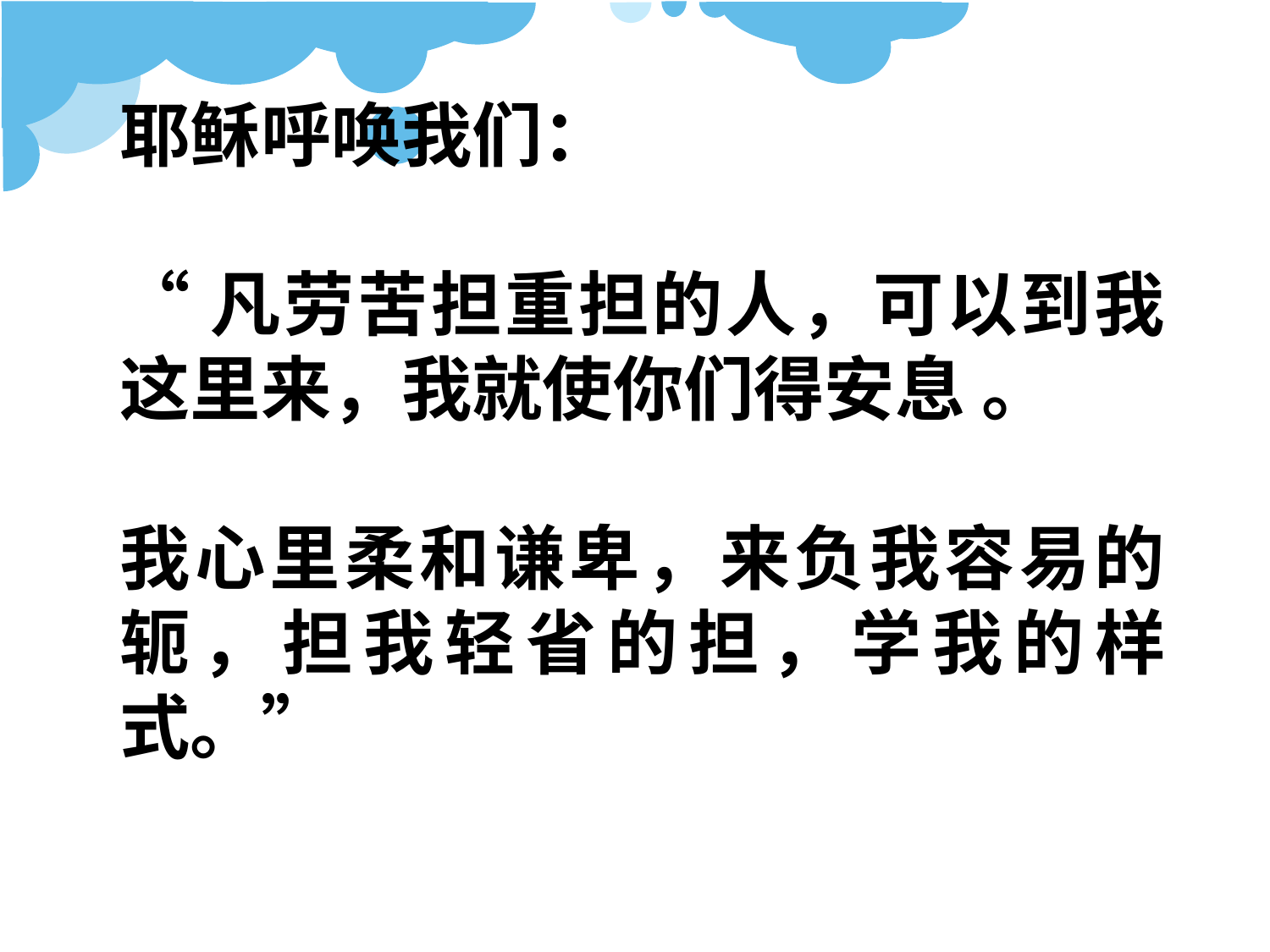

耶稣呼唤我们：

“凡劳苦担重担的人，可以到我这里来，我就使你们得安息 。

我心里柔和谦卑，来负我容易的轭，担我轻省的担，学我的样式。”